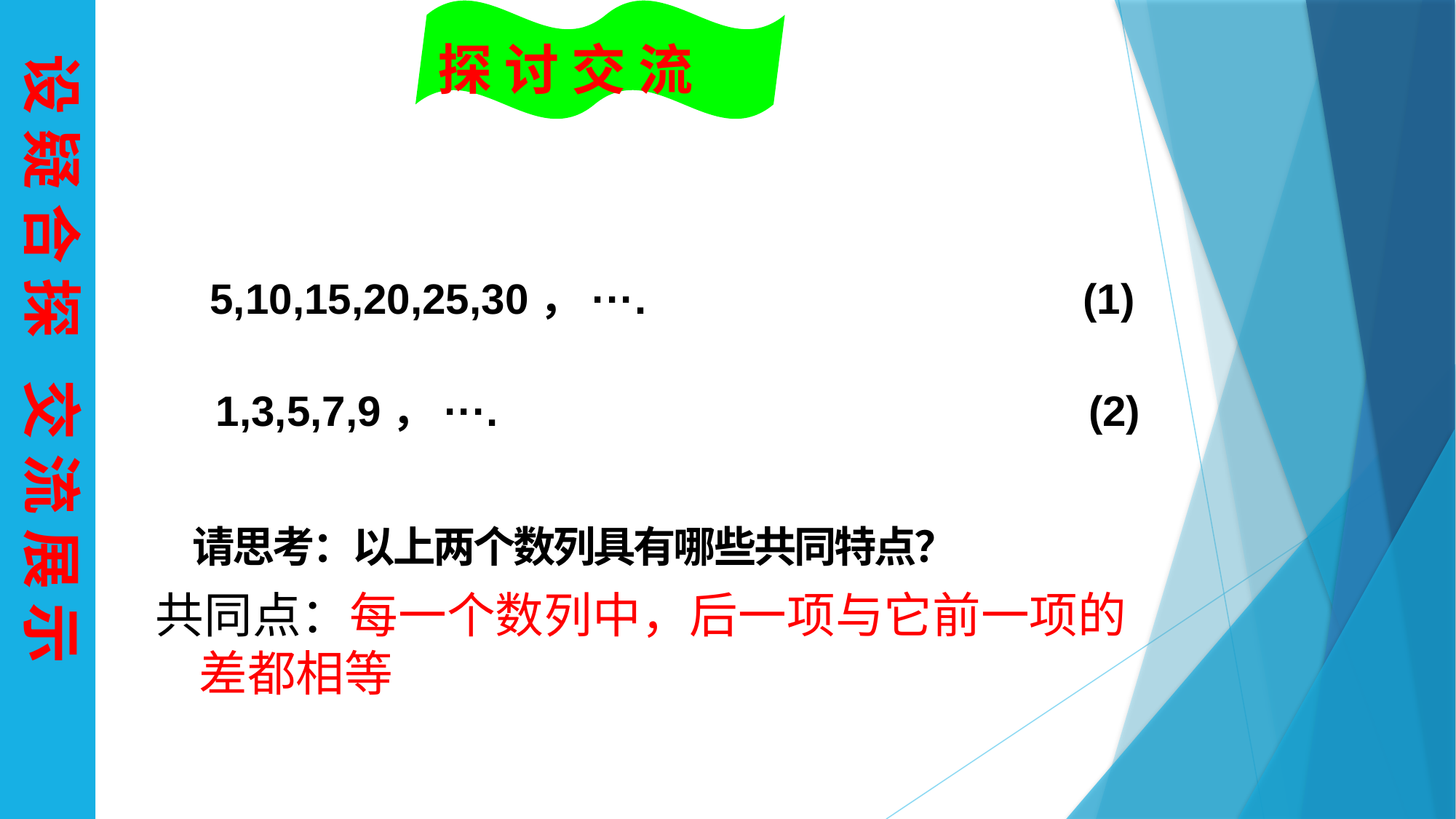

设 疑 合 探   交 流 展 示
探 讨 交 流
5,10,15,20,25,30，···.                                     (1)
1,3,5,7,9，···.                                                  (2)

请思考：以上两个数列具有哪些共同特点？
共同点：每一个数列中，后一项与它前一项的        差都相等